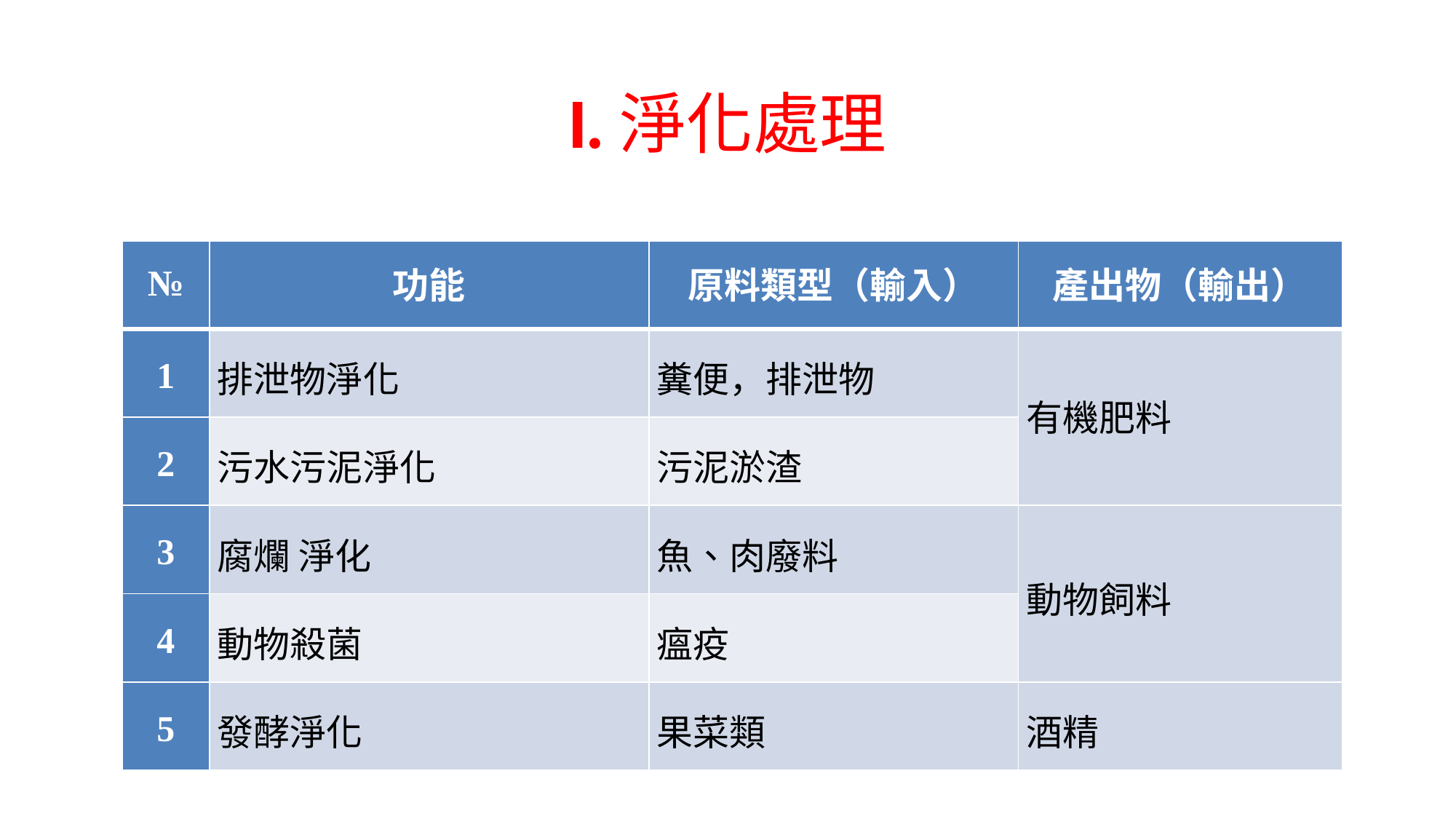

# I.淨化處理
| № | 功能 | 原料類型（輸入） | 產出物（輸出） |
| --- | --- | --- | --- |
| 1 | 排泄物淨化 | 糞便，排泄物 | 有機肥料 |
| 2 | 污水污泥淨化 | 污泥淤渣 |  |
| 3 | 腐爛 淨化 | 魚、肉廢料 | 動物飼料 |
| 4 | 動物殺菌 | 瘟疫 |  |
| 5 | 發酵淨化 | 果菜類 | 酒精 |